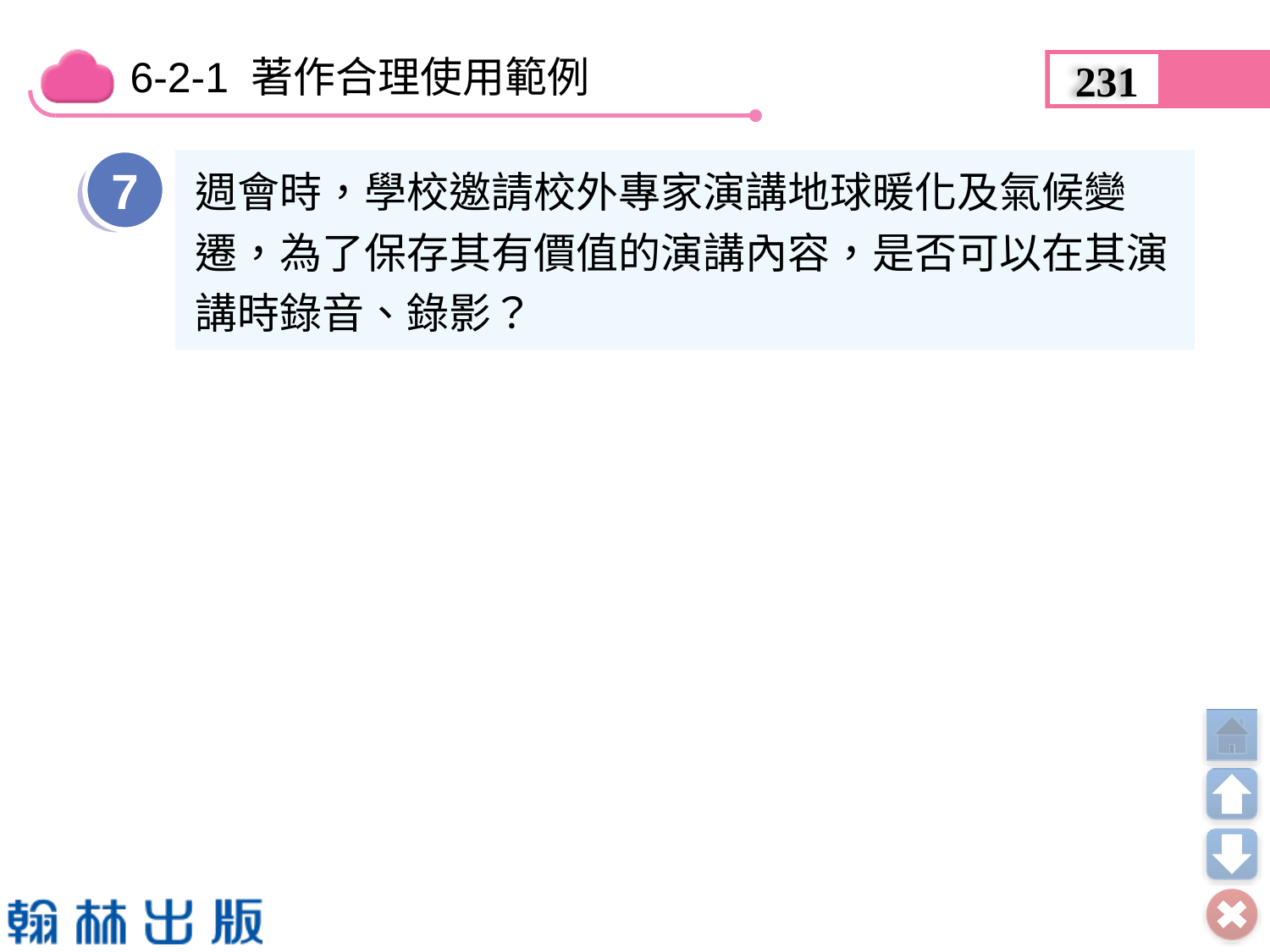

231
7

週會時，學校邀請校外專家演講地球暖化及氣候變遷，為了保存其有價值的演講內容，是否可以在其演講時錄音、錄影？